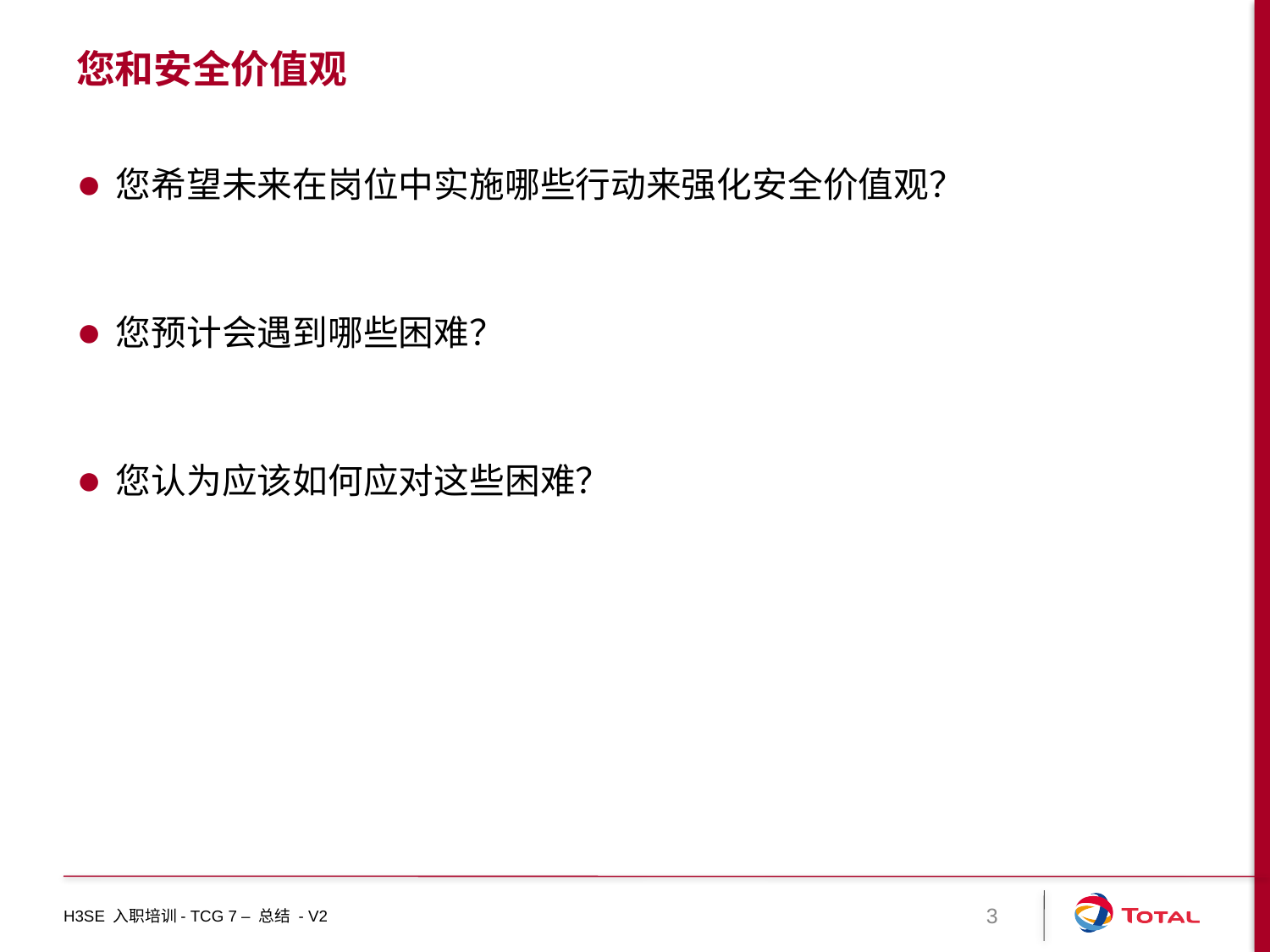

# 您和安全价值观
您希望未来在岗位中实施哪些行动来强化安全价值观？

您预计会遇到哪些困难？

您认为应该如何应对这些困难？
H3SE 入职培训- TCG 7 – 总结 - V2
3